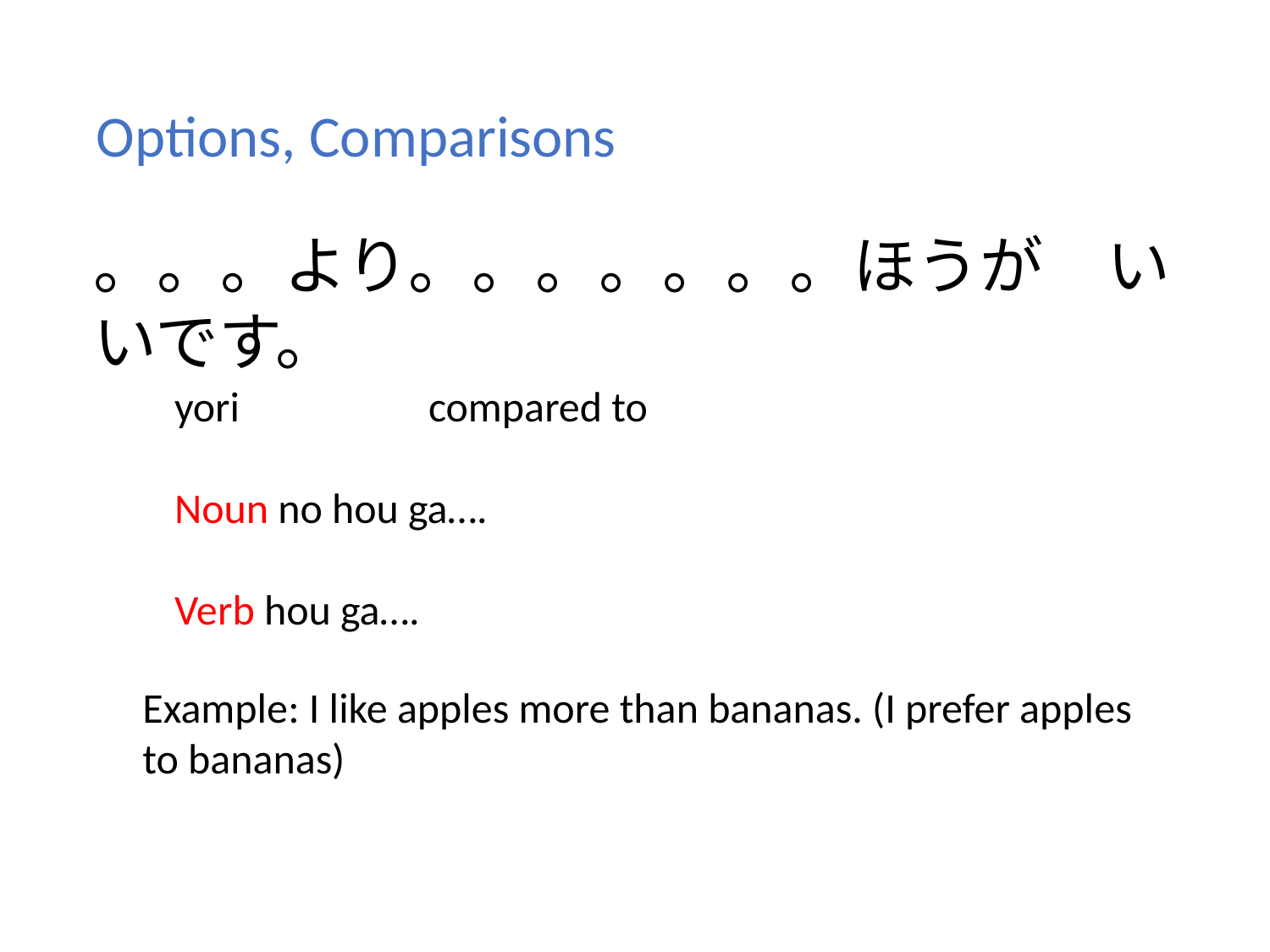

Options, Comparisons
。。。より。。。。。。。ほうが　いいです。

yori		compared to

Noun no hou ga….

Verb hou ga….
Example: I like apples more than bananas. (I prefer apples to bananas)